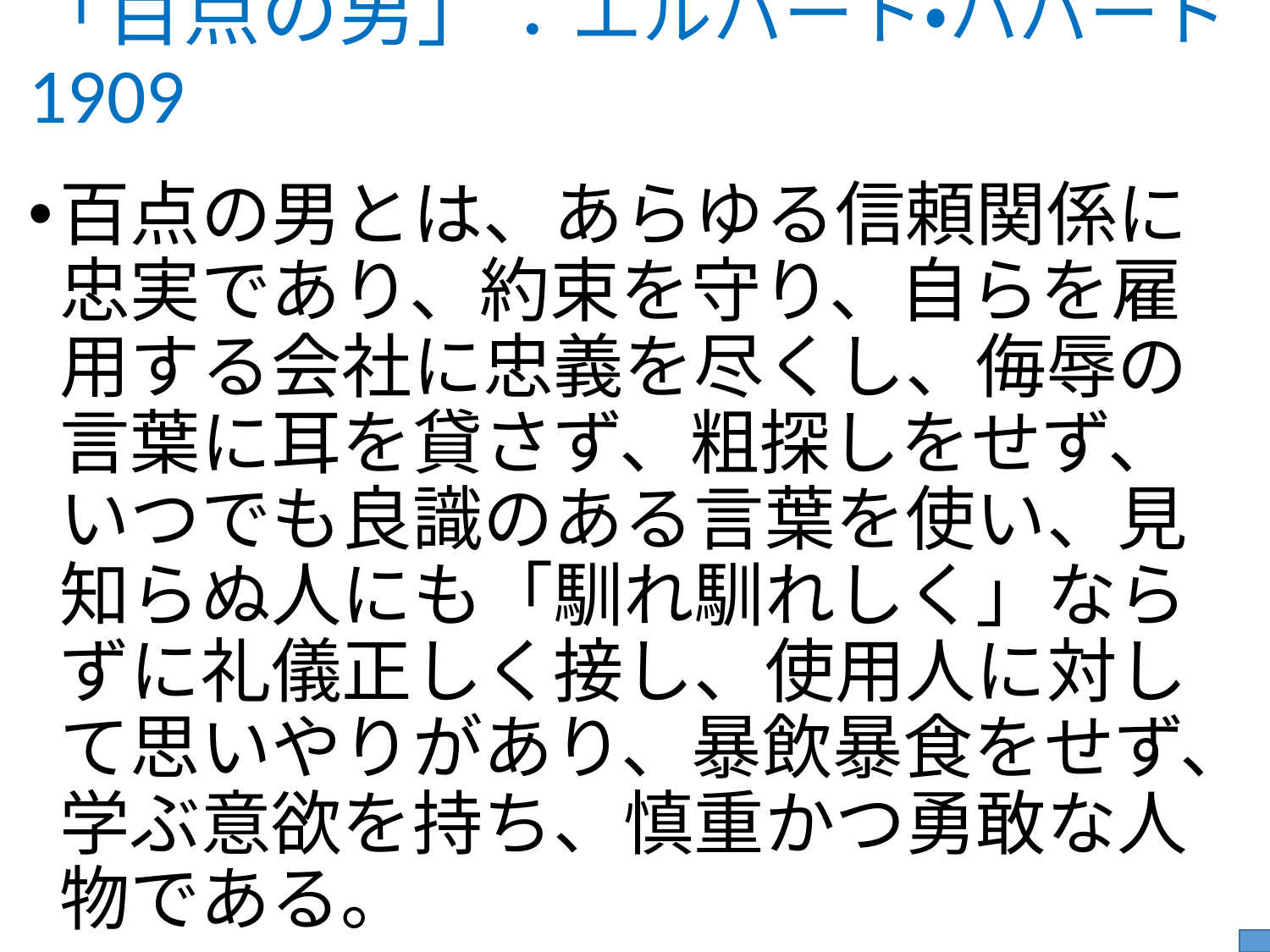

# 「百点の男」：エルバート・ハバード1909
百点の男とは、あらゆる信頼関係に忠実であり、約束を守り、自らを雇用する会社に忠義を尽くし、侮辱の言葉に耳を貸さず、粗探しをせず、いつでも良識のある言葉を使い、見知らぬ人にも「馴れ馴れしく」ならずに礼儀正しく接し、使用人に対して思いやりがあり、暴飲暴食をせず、学ぶ意欲を持ち、慎重かつ勇敢な人物である。